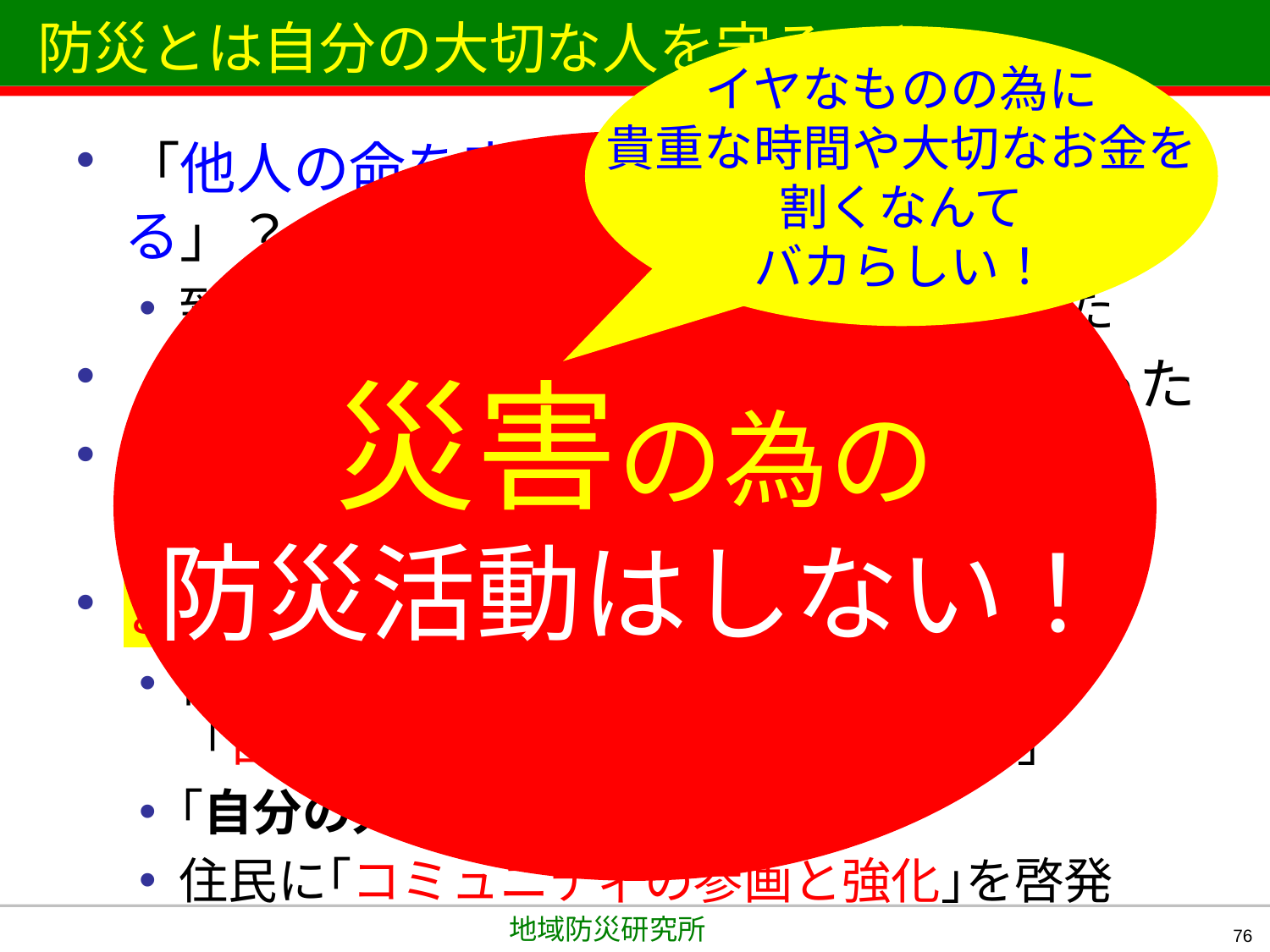

# 防災とは自分の大切な人を守ること
イヤなものの為に
貴重な時間や大切なお金を
割くなんて
バカらしい！
「他人の命を守る、地域やマンションを守る」？
到底できもしないことをやろうとしていた
『正義の味方づら』をしていただけだった
定義のない防災活動？
人は迷うだけ
まちづくりをみんなで楽しくやろう
他の人と関わり合うことが廻り廻って
「自分の大切な人を守ることに繋がる」
｢自分の大切な人｣を守る為に！
住民に｢コミュニティの参画と強化｣を啓発

災害の為の
防災活動はしない！